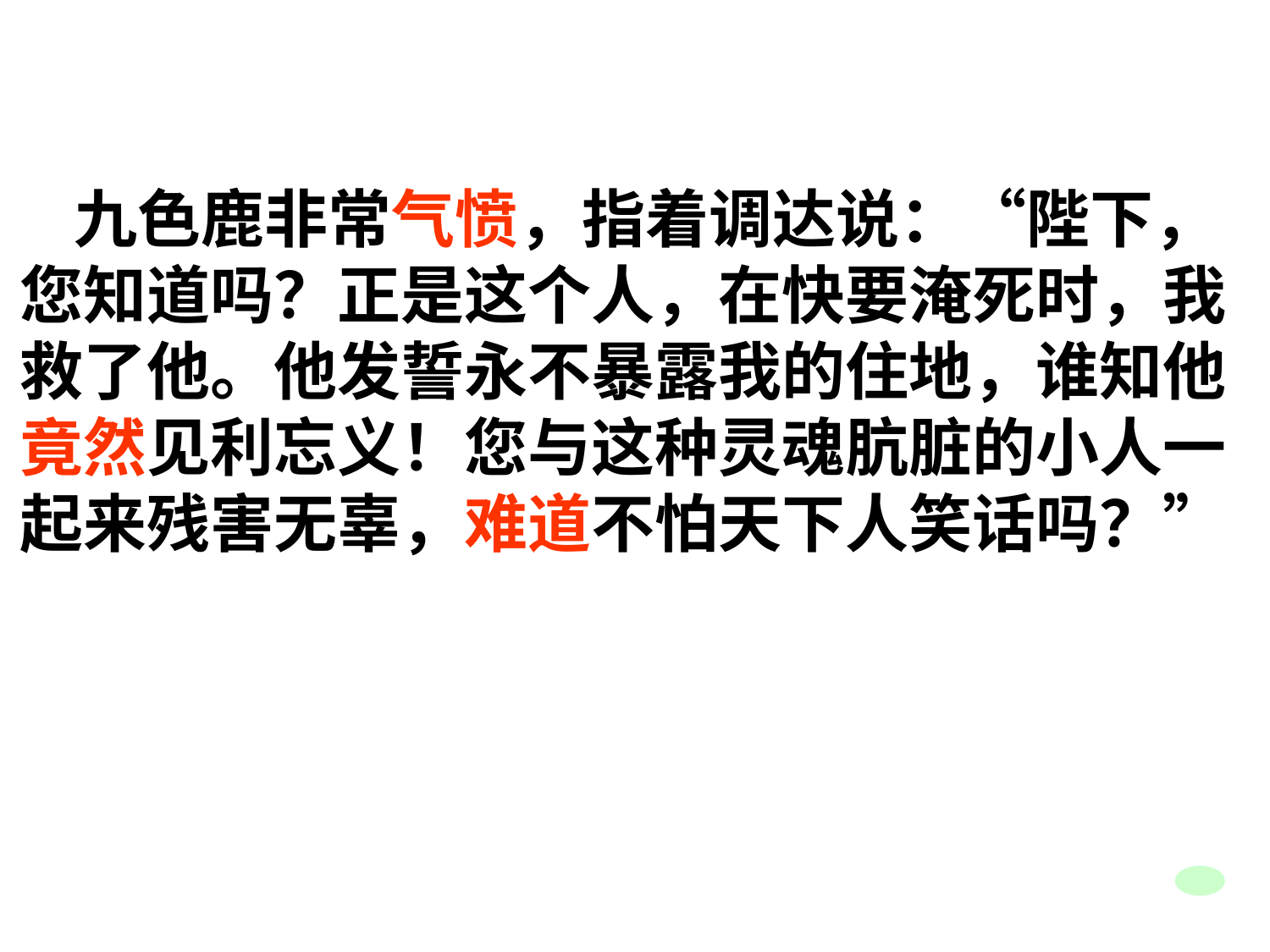

九色鹿非常气愤，指着调达说：“陛下，您知道吗？正是这个人，在快要淹死时，我救了他。他发誓永不暴露我的住地，谁知他竟然见利忘义！您与这种灵魂肮脏的小人一起来残害无辜，难道不怕天下人笑话吗？”